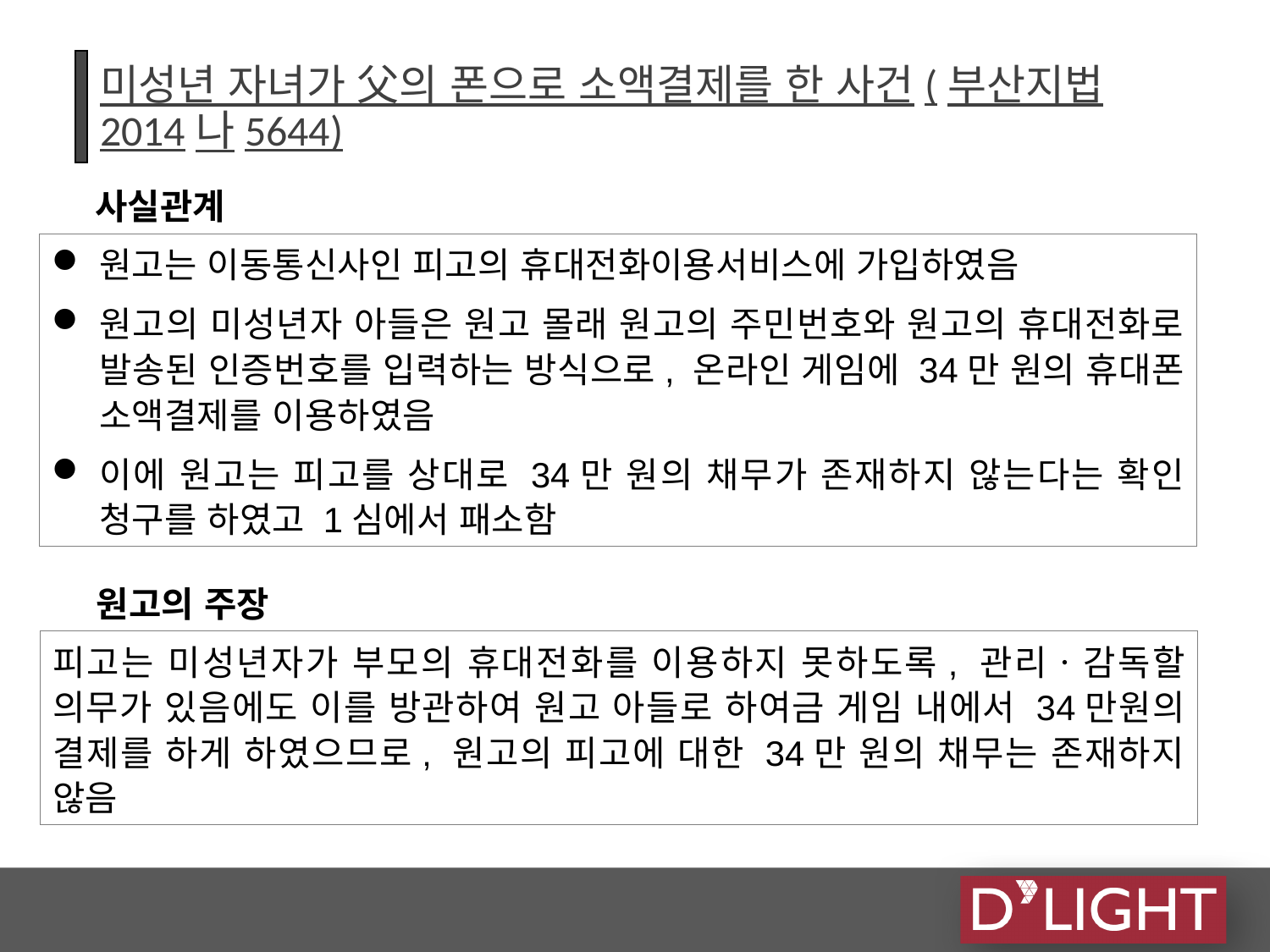

# 미성년 자녀가 父의 폰으로 소액결제를 한 사건(부산지법 2014나5644)
사실관계
원고는 이동통신사인 피고의 휴대전화이용서비스에 가입하였음
원고의 미성년자 아들은 원고 몰래 원고의 주민번호와 원고의 휴대전화로 발송된 인증번호를 입력하는 방식으로, 온라인 게임에 34만 원의 휴대폰 소액결제를 이용하였음
이에 원고는 피고를 상대로 34만 원의 채무가 존재하지 않는다는 확인 청구를 하였고 1심에서 패소함
원고의 주장
피고는 미성년자가 부모의 휴대전화를 이용하지 못하도록, 관리ㆍ감독할 의무가 있음에도 이를 방관하여 원고 아들로 하여금 게임 내에서 34만원의 결제를 하게 하였으므로, 원고의 피고에 대한 34만 원의 채무는 존재하지 않음